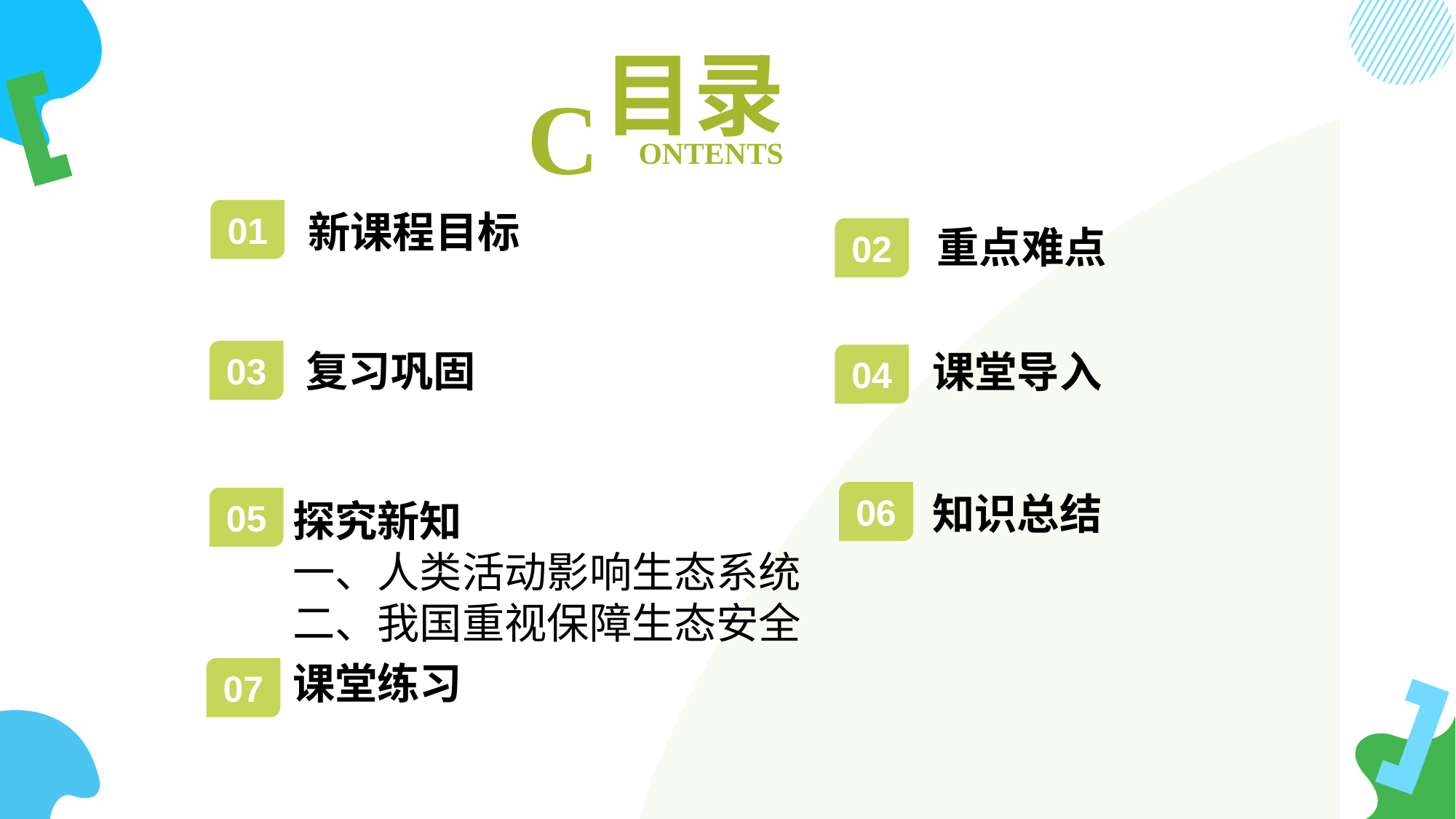

目录
C

ONTENTS
01
新课程目标
重点难点
02
复习巩固
课堂导入
03
04
02
知识总结
06
05
探究新知
一、人类活动影响生态系统
二、我国重视保障生态安全
稿定PPT
课堂练习
07